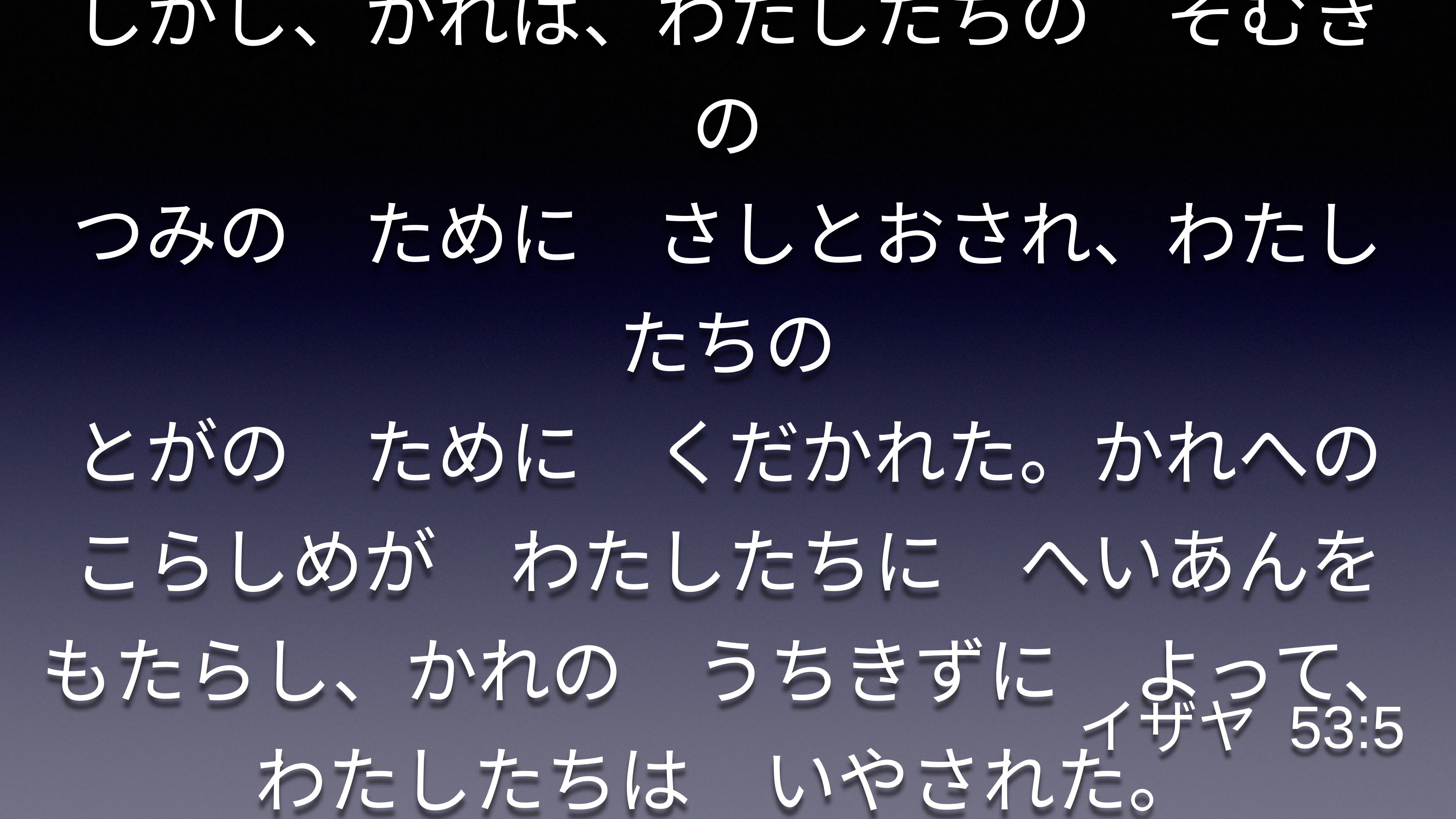

しかし、かれは、わたしたちの　そむきの
つみの　ために　さしとおされ、わたしたちの
とがの　ために　くだかれた。かれへの
こらしめが　わたしたちに　へいあんを
もたらし、かれの　うちきずに　よって、
わたしたちは　いやされた。
イザヤ 53:5